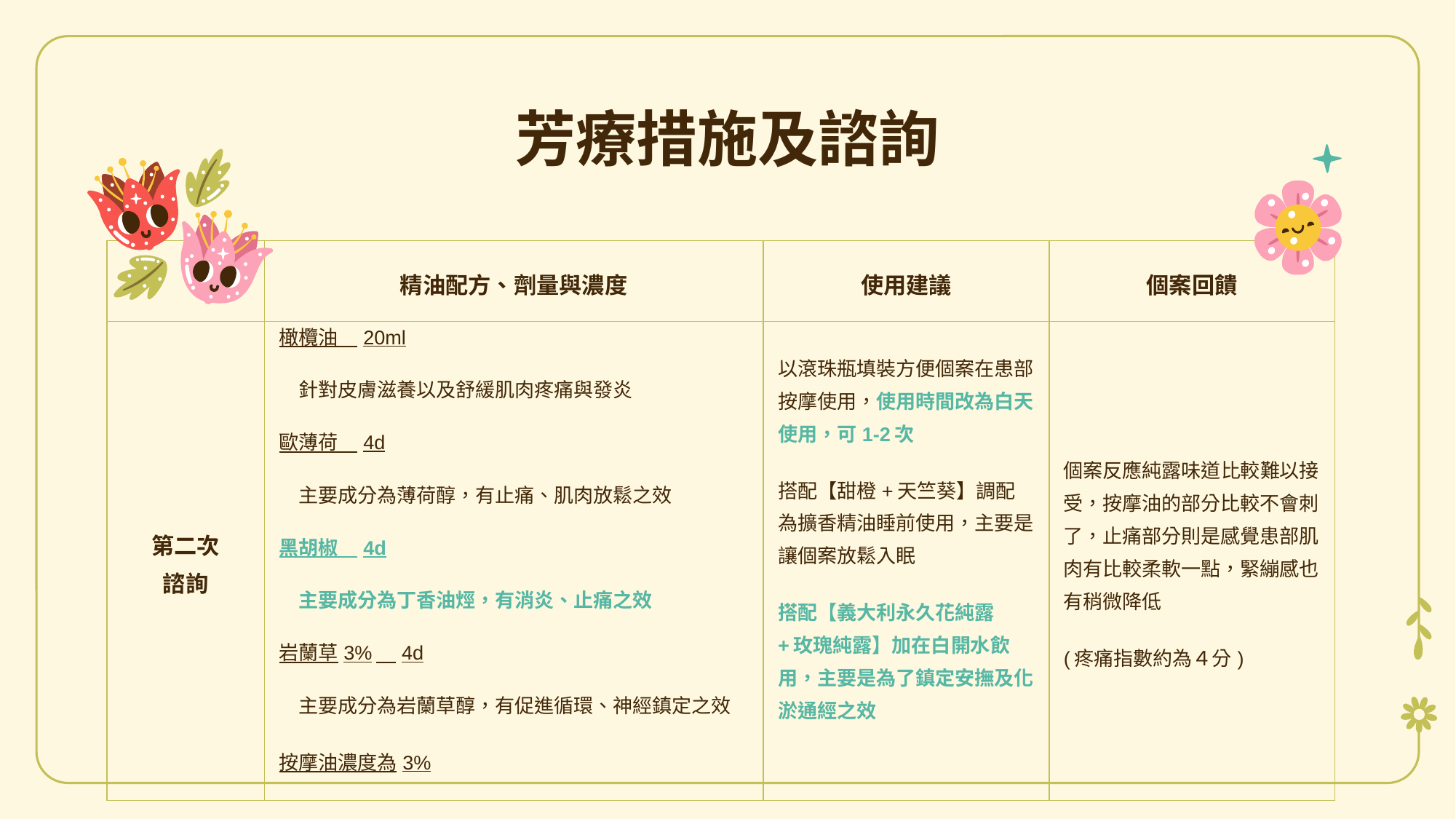

# 芳療措施及諮詢

|  | 精油配方、劑量與濃度 | 使用建議 | 個案回饋 |
| --- | --- | --- | --- |
| 第二次 諮詢 | 橄欖油　20ml 　針對皮膚滋養以及舒緩肌肉疼痛與發炎 歐薄荷　4d 　主要成分為薄荷醇，有止痛、肌肉放鬆之效 黑胡椒　4d 　主要成分為丁香油烴，有消炎、止痛之效 岩蘭草3%　4d 　主要成分為岩蘭草醇，有促進循環、神經鎮定之效 按摩油濃度為3% | 以滾珠瓶填裝方便個案在患部按摩使用，使用時間改為白天使用，可1-2次 搭配【甜橙+天竺葵】調配為擴香精油睡前使用，主要是讓個案放鬆入眠 搭配【義大利永久花純露+玫瑰純露】加在白開水飲用，主要是為了鎮定安撫及化淤通經之效 | 個案反應純露味道比較難以接受，按摩油的部分比較不會刺了，止痛部分則是感覺患部肌肉有比較柔軟一點，緊繃感也有稍微降低 (疼痛指數約為４分) |